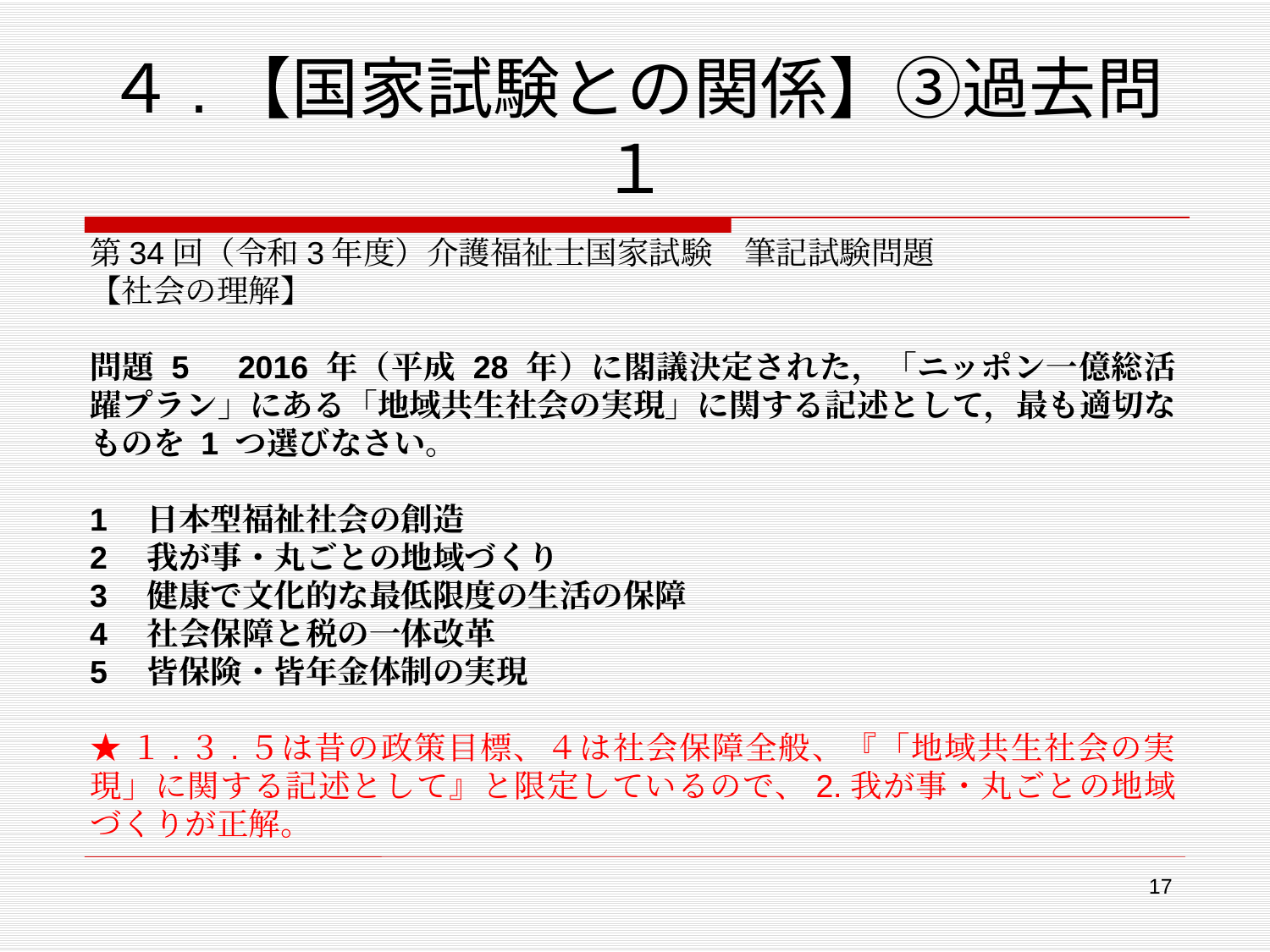

# ４.【国家試験との関係】③過去問１
第34回（令和3年度）介護福祉士国家試験　筆記試験問題
【社会の理解】

問題 5　2016 年（平成 28 年）に閣議決定された，「ニッポン一億総活躍プラン」にある「地域共生社会の実現」に関する記述として，最も適切なものを 1 つ選びなさい。

1　日本型福祉社会の創造
2　我が事・丸ごとの地域づくり
3　健康で文化的な最低限度の生活の保障
4　社会保障と税の一体改革
5　皆保険・皆年金体制の実現

★１.３.５は昔の政策目標、４は社会保障全般、『「地域共生社会の実現」に関する記述として』と限定しているので、2.我が事・丸ごとの地域づくりが正解。

17